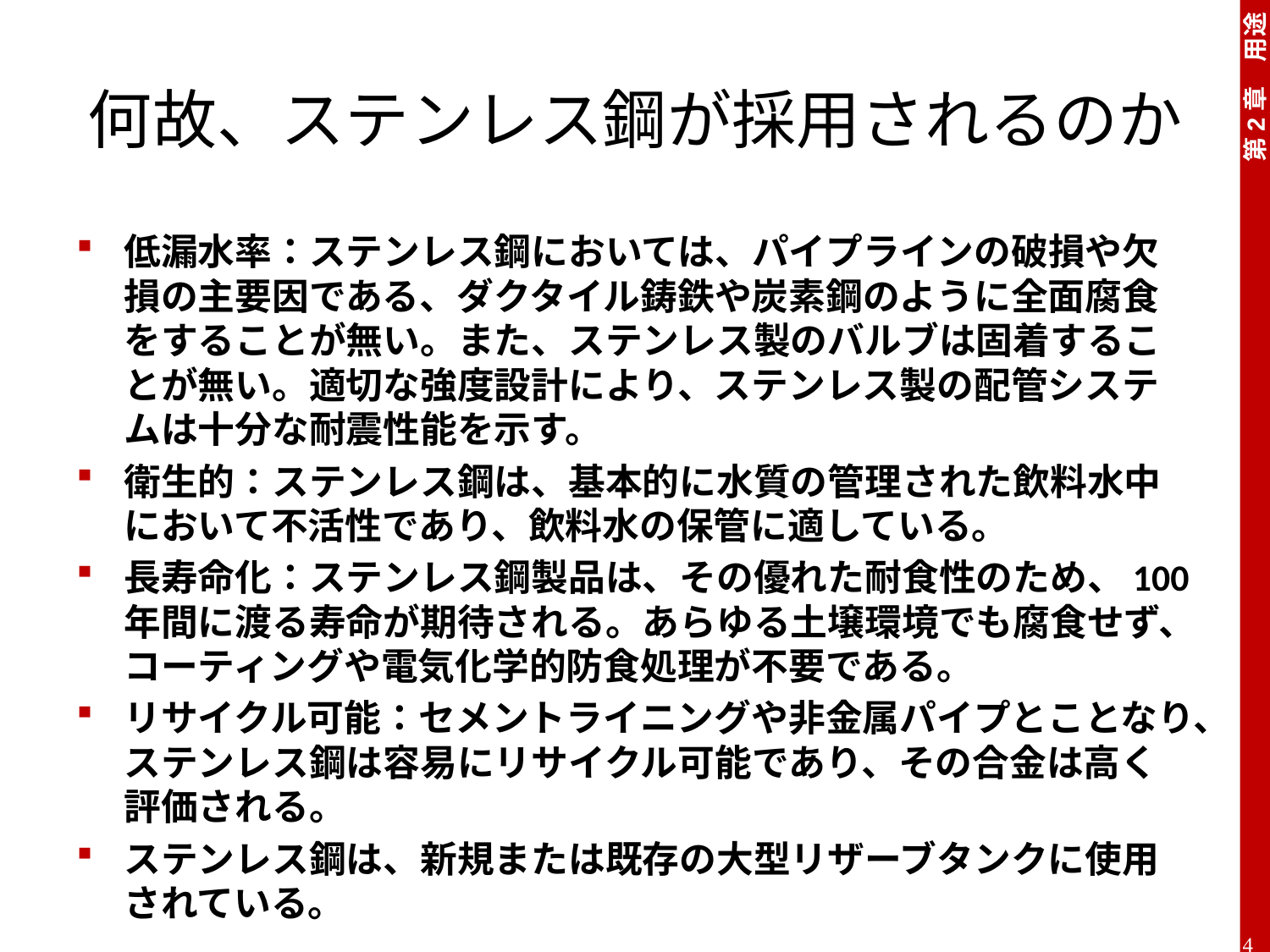

# 何故、ステンレス鋼が採用されるのか
低漏水率：ステンレス鋼においては、パイプラインの破損や欠損の主要因である、ダクタイル鋳鉄や炭素鋼のように全面腐食をすることが無い。また、ステンレス製のバルブは固着することが無い。適切な強度設計により、ステンレス製の配管システムは十分な耐震性能を示す。
衛生的：ステンレス鋼は、基本的に水質の管理された飲料水中において不活性であり、飲料水の保管に適している。
長寿命化：ステンレス鋼製品は、その優れた耐食性のため、100年間に渡る寿命が期待される。あらゆる土壌環境でも腐食せず、コーティングや電気化学的防食処理が不要である。
リサイクル可能：セメントライニングや非金属パイプとことなり、ステンレス鋼は容易にリサイクル可能であり、その合金は高く評価される。
ステンレス鋼は、新規または既存の大型リザーブタンクに使用されている。
4